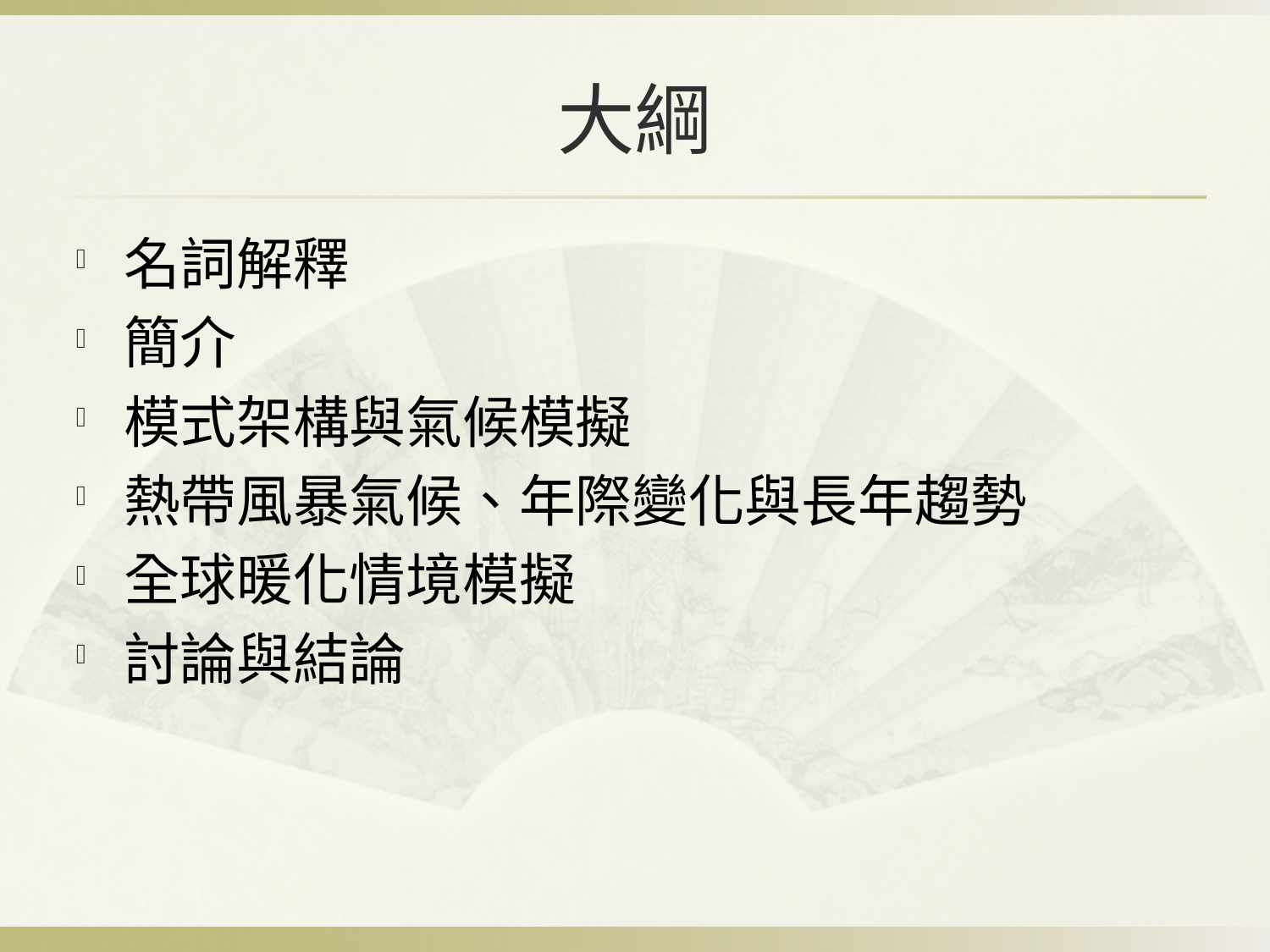

# 大綱
名詞解釋
簡介
模式架構與氣候模擬
熱帶風暴氣候、年際變化與長年趨勢
全球暖化情境模擬
討論與結論